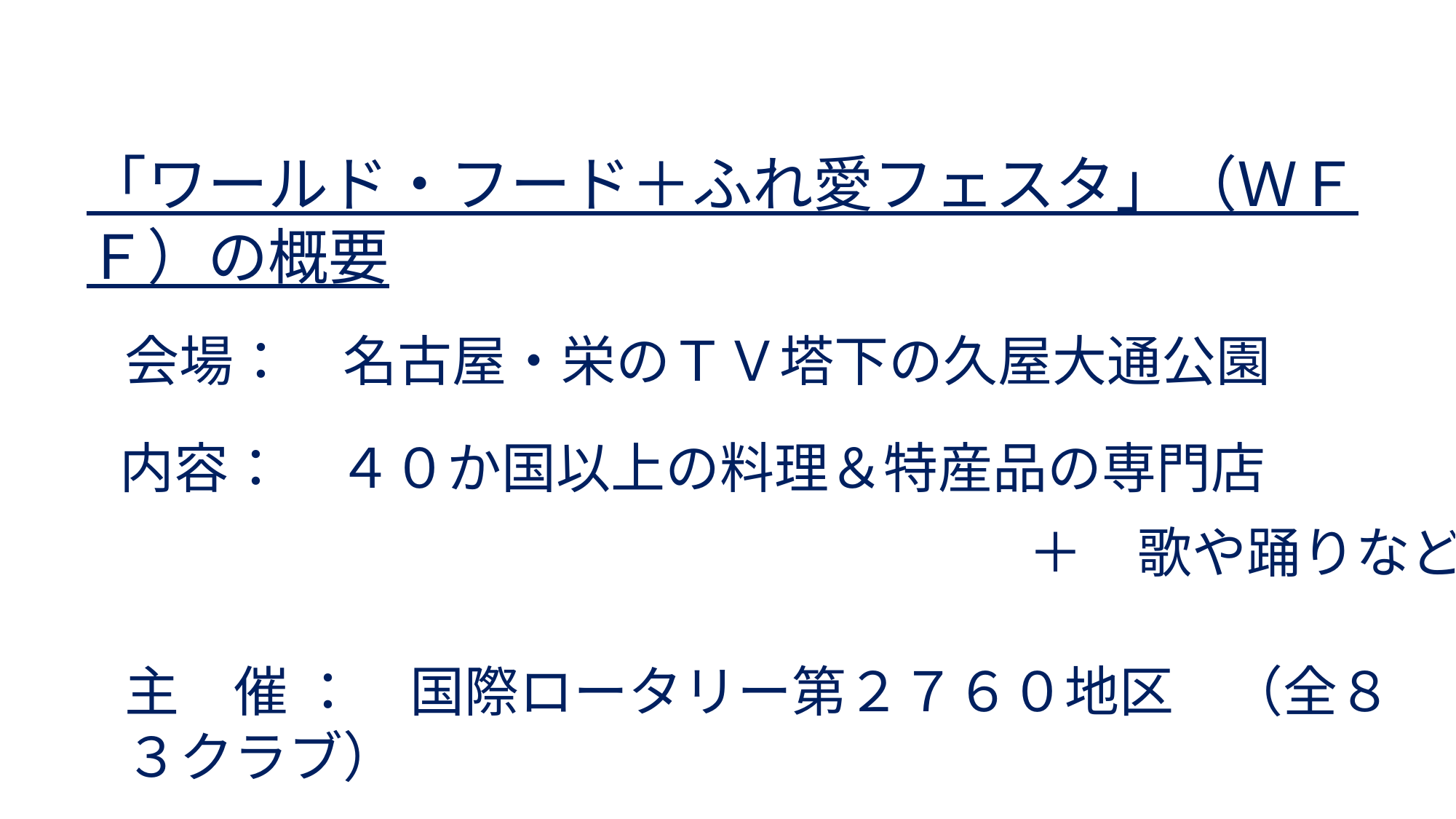

「ワールド・フード＋ふれ愛フェスタ」（ＷＦＦ）の概要
会場：　名古屋・栄のＴＶ塔下の久屋大通公園
内容：　４０か国以上の料理＆特産品の専門店

＋　歌や踊りなど
主　催 ：　国際ロータリー第２７６０地区　（全８３クラブ）